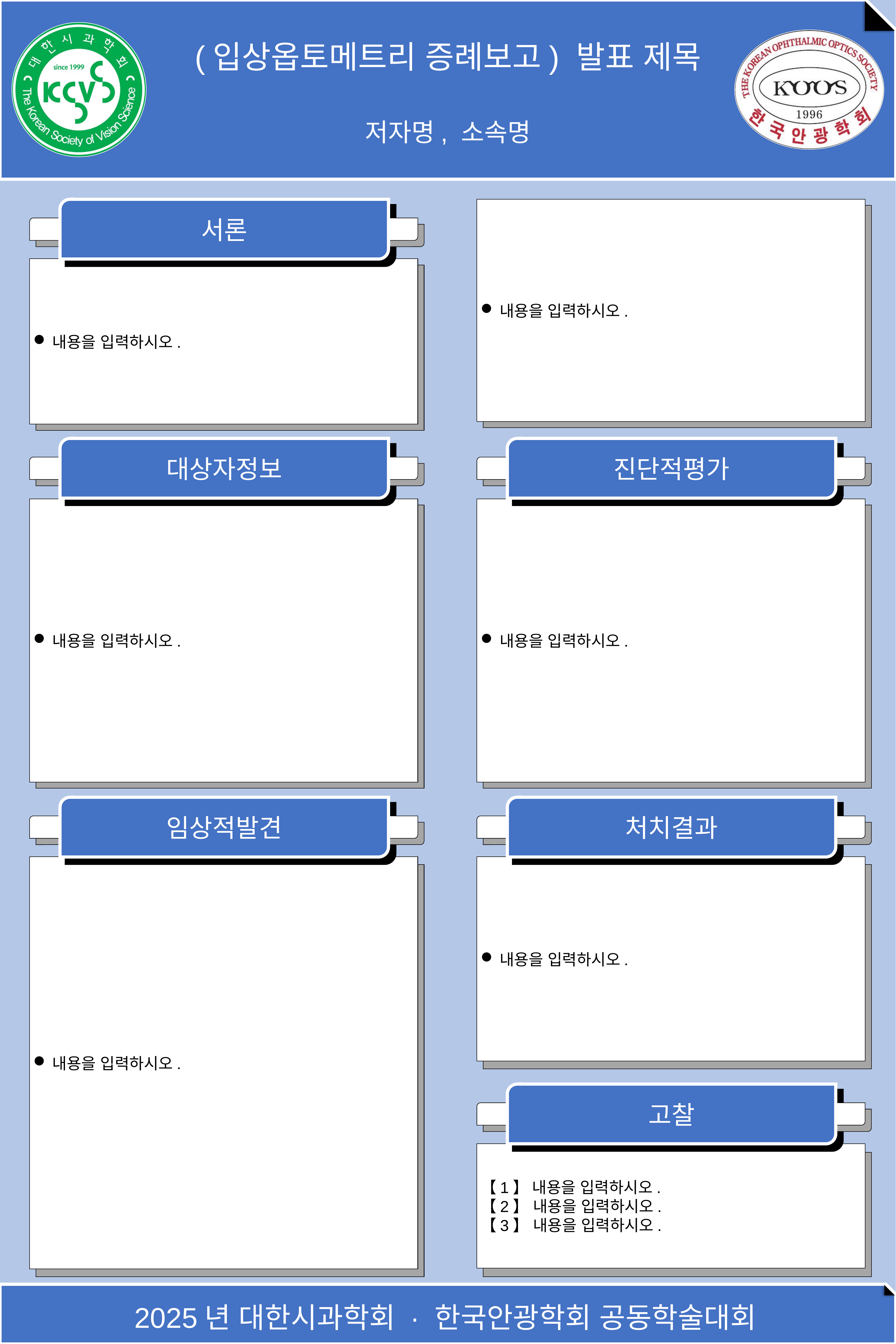

(입상옵토메트리 증례보고) 발표 제목
저자명, 소속명

내용을 입력하시오.

서론

내용을 입력하시오.

대상자정보

진단적평가

내용을 입력하시오.

내용을 입력하시오.

임상적발견

처치결과

내용을 입력하시오.

내용을 입력하시오.

고찰

【1】 내용을 입력하시오.
【2】 내용을 입력하시오.
【3】 내용을 입력하시오.

2025년 대한시과학회 · 한국안광학회 공동학술대회